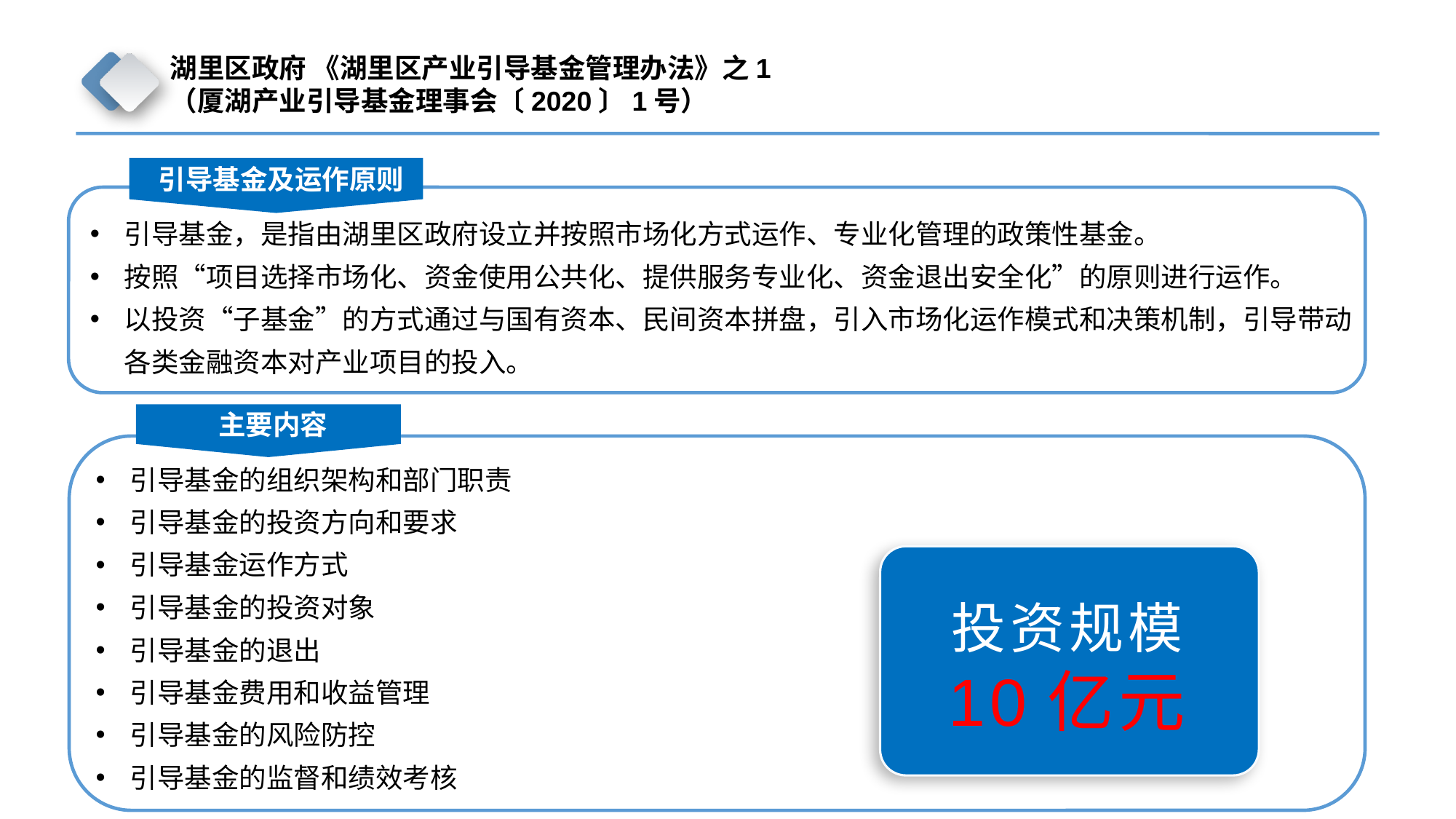

湖里区政府 《湖里区产业引导基金管理办法》之1
（厦湖产业引导基金理事会〔2020〕1号）

引导基金及运作原则

引导基金，是指由湖里区政府设立并按照市场化方式运作、专业化管理的政策性基金。
按照“项目选择市场化、资金使用公共化、提供服务专业化、资金退出安全化”的原则进行运作。
以投资“子基金”的方式通过与国有资本、民间资本拼盘，引入市场化运作模式和决策机制，引导带动各类金融资本对产业项目的投入。

主要内容

引导基金的组织架构和部门职责
引导基金的投资方向和要求
引导基金运作方式
引导基金的投资对象
引导基金的退出
引导基金费用和收益管理
引导基金的风险防控
引导基金的监督和绩效考核

投资规模
10亿元
投资规模
10亿元
投资规模
10亿元